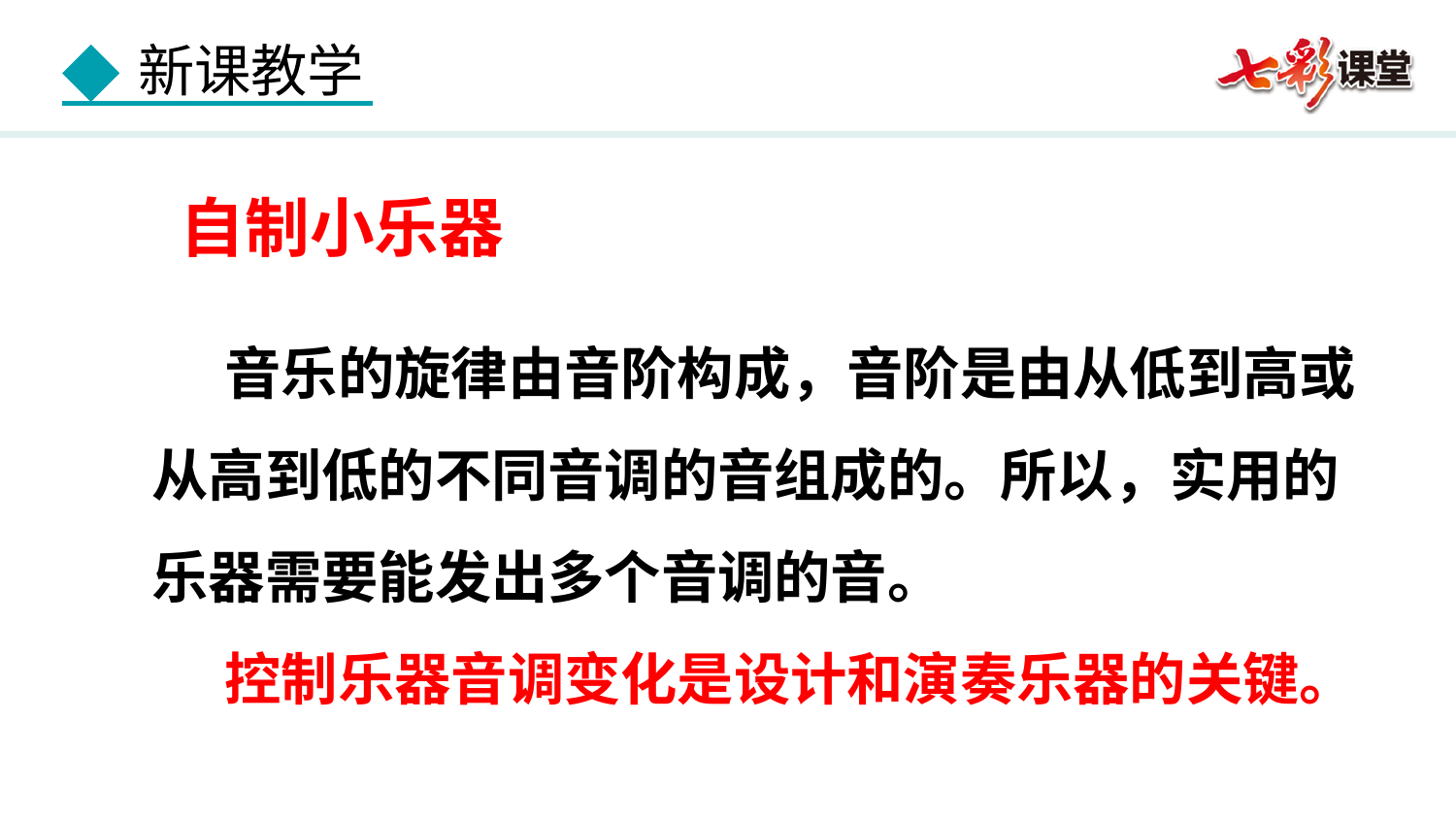

自制小乐器
音乐的旋律由音阶构成，音阶是由从低到高或从高到低的不同音调的音组成的。所以，实用的乐器需要能发出多个音调的音。
控制乐器音调变化是设计和演奏乐器的关键。